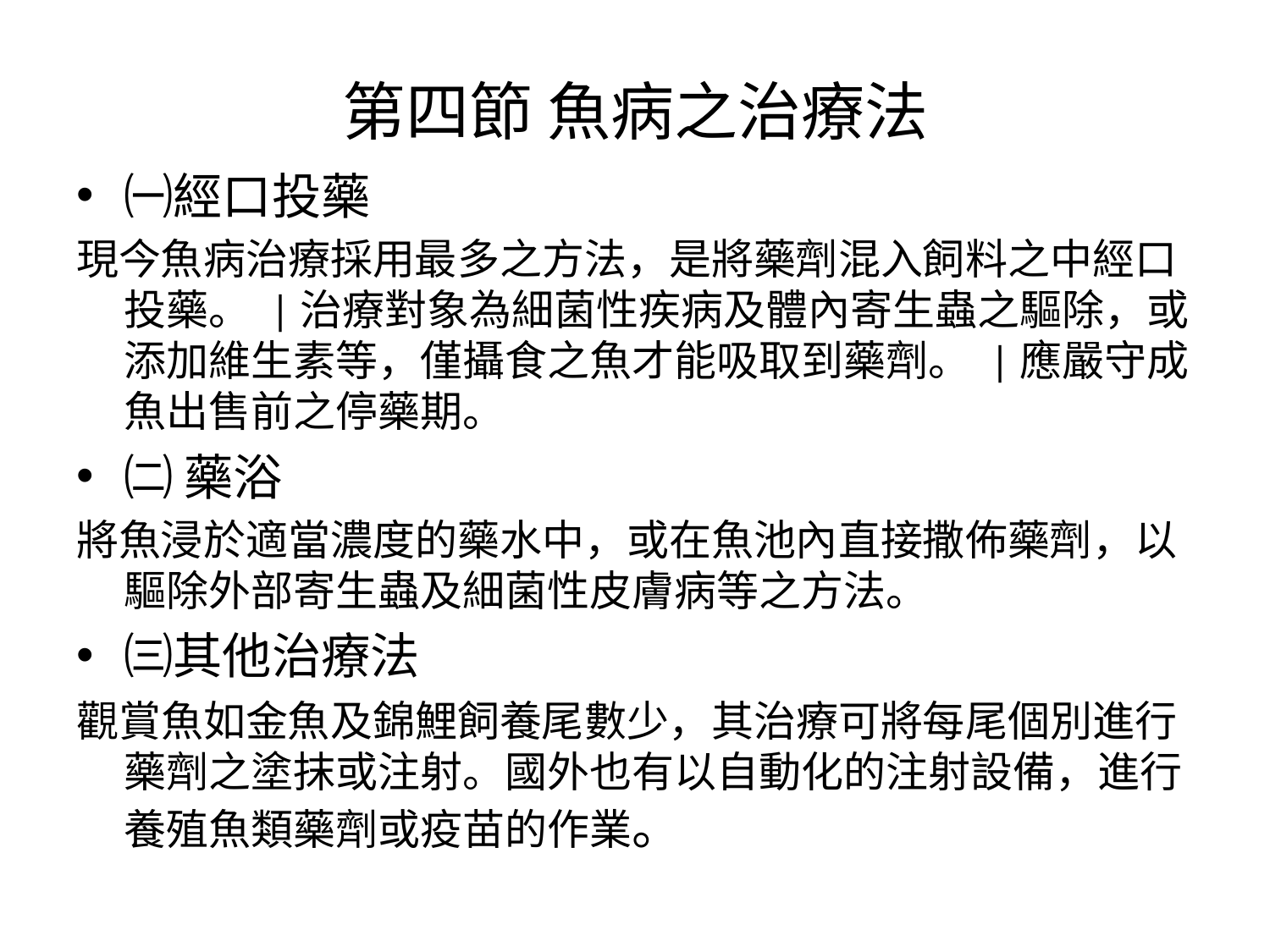

# 第四節 魚病之治療法
㈠經口投藥
現今魚病治療採用最多之方法，是將藥劑混入飼料之中經口投藥。 |治療對象為細菌性疾病及體內寄生蟲之驅除，或添加維生素等，僅攝食之魚才能吸取到藥劑。 |應嚴守成魚出售前之停藥期。
㈡ 藥浴
將魚浸於適當濃度的藥水中，或在魚池內直接撒佈藥劑，以驅除外部寄生蟲及細菌性皮膚病等之方法。
㈢其他治療法
觀賞魚如金魚及錦鯉飼養尾數少，其治療可將每尾個別進行藥劑之塗抹或注射。國外也有以自動化的注射設備，進行養殖魚類藥劑或疫苗的作業。